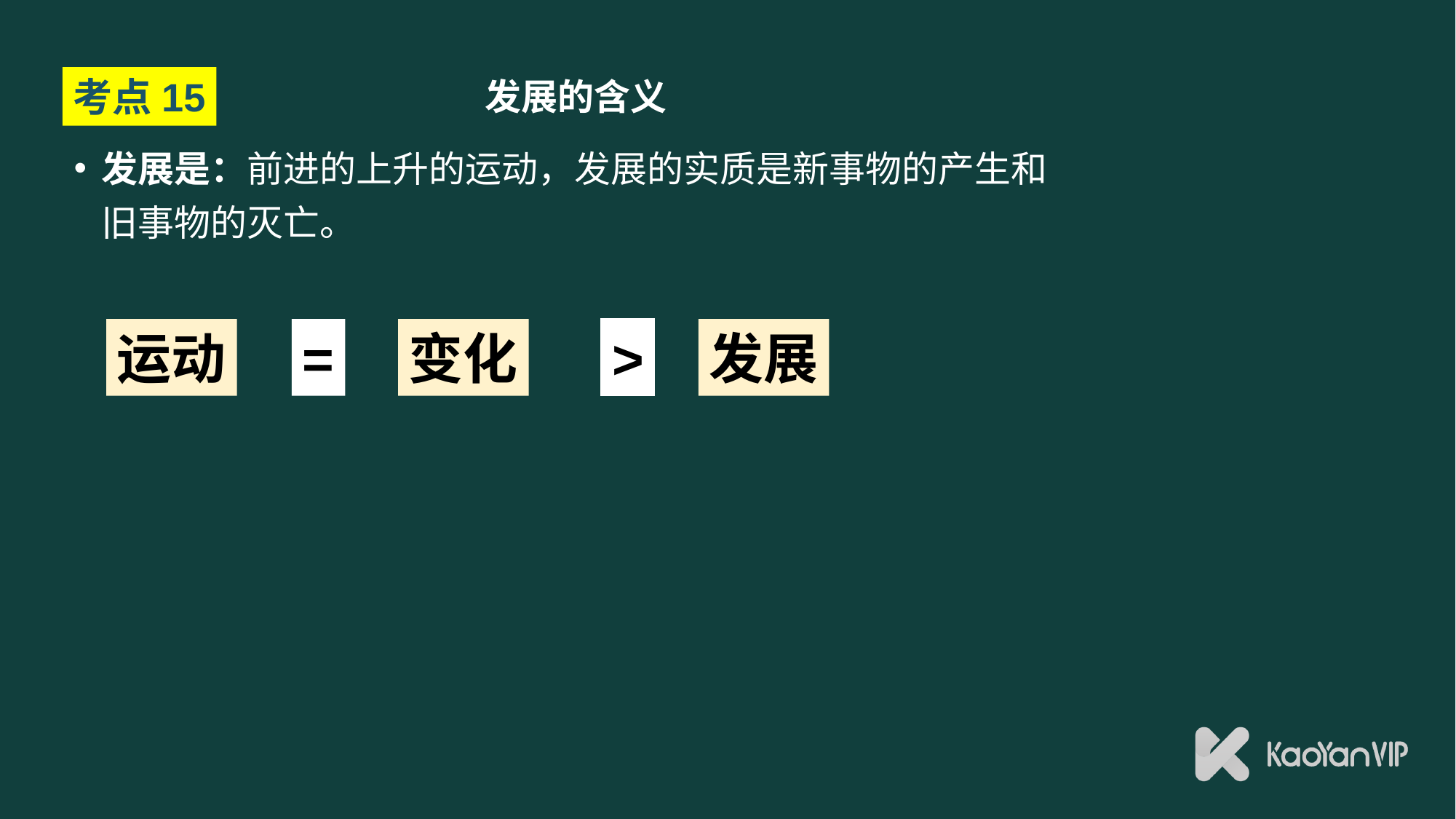

# 发展的含义
考点15
发展是：前进的上升的运动，发展的实质是新事物的产生和旧事物的灭亡。

运动
=
变化
>
发展